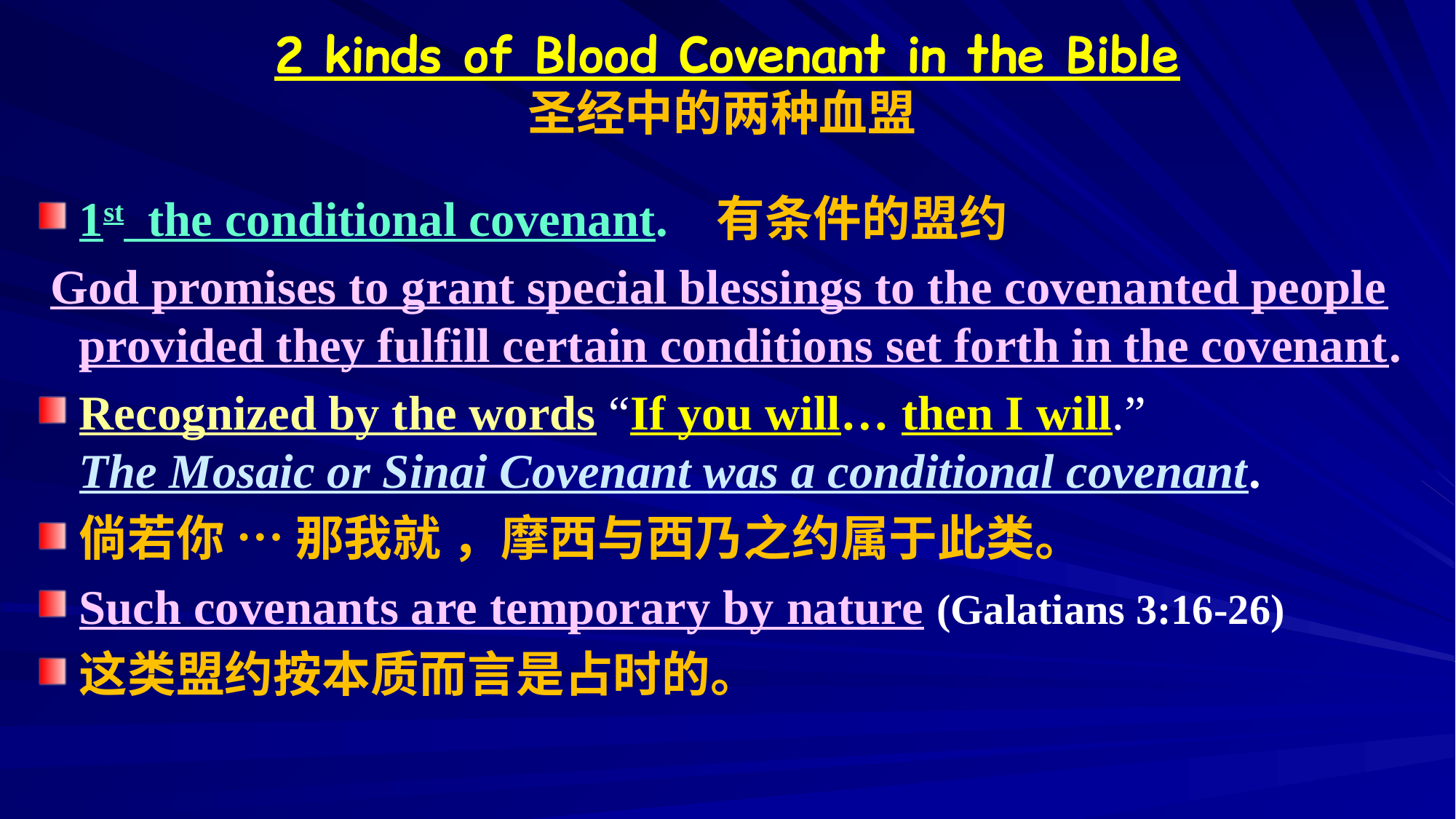

# 2 kinds of Blood Covenant in the Bible 圣经中的两种血盟
1st  the conditional covenant.   有条件的盟约
 God promises to grant special blessings to the covenanted people provided they fulfill certain conditions set forth in the covenant.
Recognized by the words “If you will… then I will.”                 The Mosaic or Sinai Covenant was a conditional covenant.
倘若你 … 那我就 ，摩西与西乃之约属于此类。
Such covenants are temporary by nature (Galatians 3:16-26)
这类盟约按本质而言是占时的。